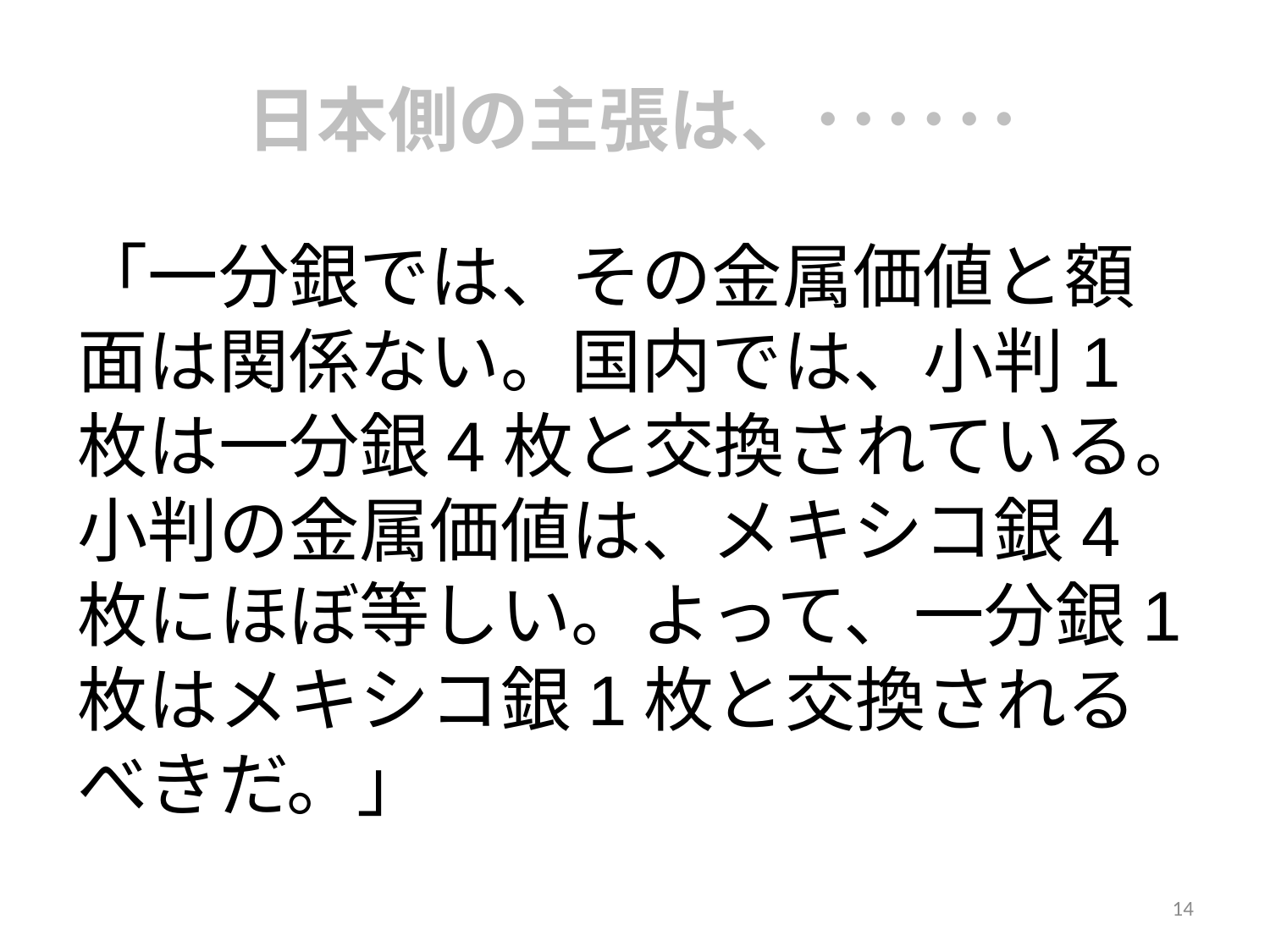

# 日本側の主張は、･･････
「一分銀では、その金属価値と額面は関係ない。国内では、小判1枚は一分銀4枚と交換されている。小判の金属価値は、メキシコ銀4枚にほぼ等しい。よって、一分銀1枚はメキシコ銀1枚と交換されるべきだ。」
14